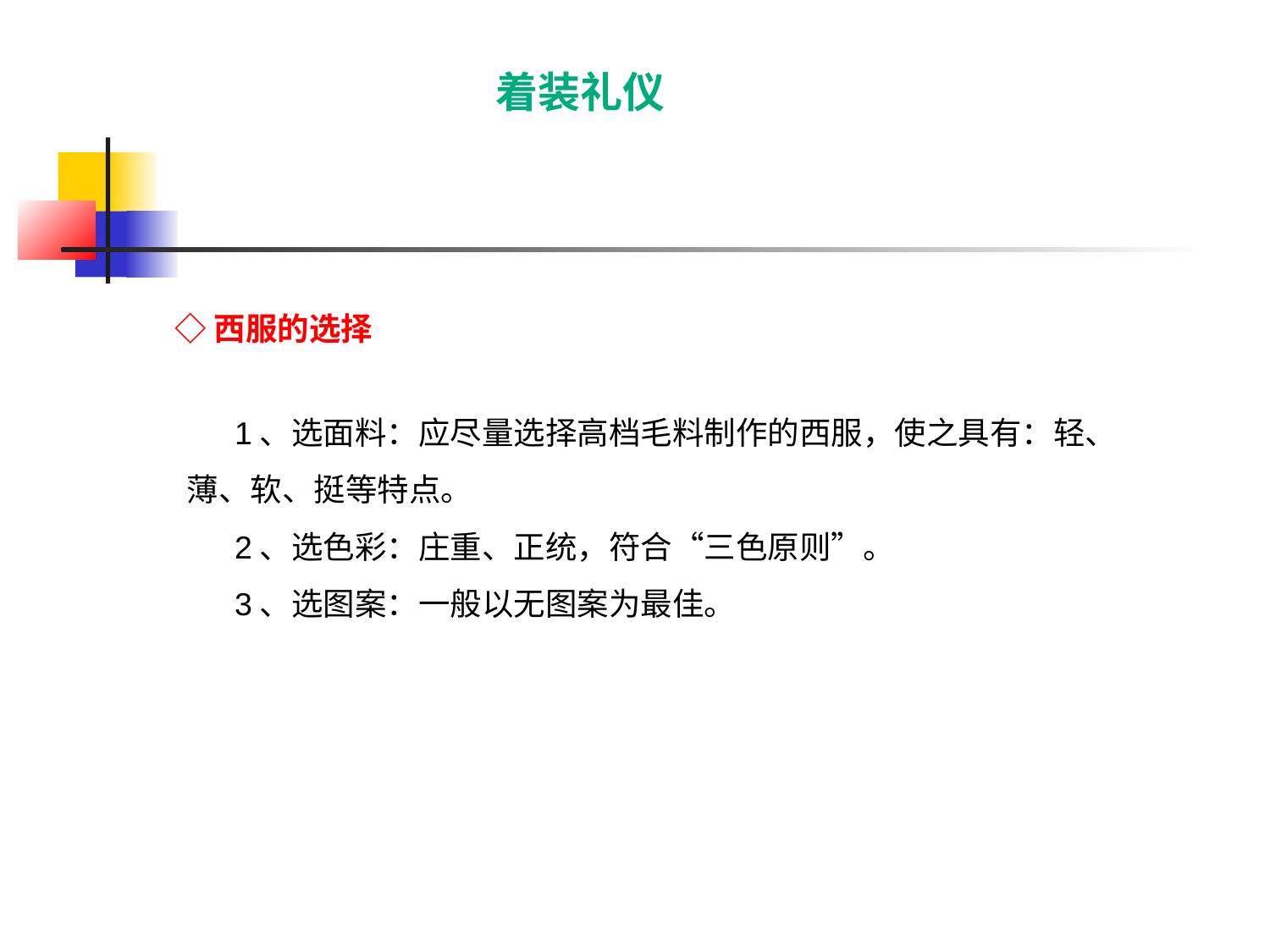

着装礼仪
# ◇西服的选择
1、选面料：应尽量选择高档毛料制作的西服，使之具有：轻、薄、软、挺等特点。
2、选色彩：庄重、正统，符合“三色原则”。
3、选图案：一般以无图案为最佳。